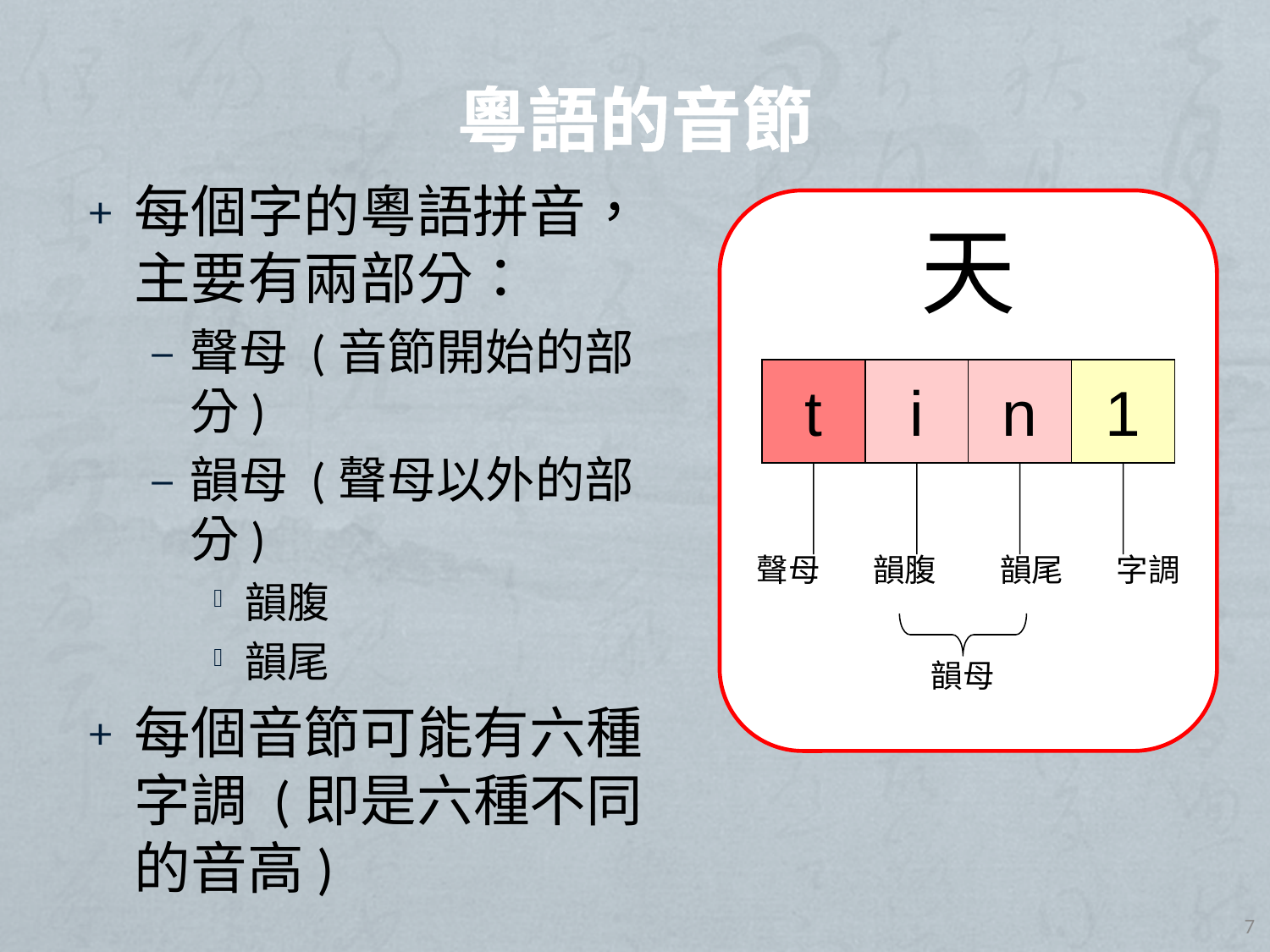

# 粵語的音節
每個字的粵語拼音，主要有兩部分：
聲母 (音節開始的部分)
韻母 (聲母以外的部分)
韻腹
韻尾
每個音節可能有六種字調 (即是六種不同的音高)

天
t
i
n
1

聲母
韻腹
韻尾
字調

韻母
7